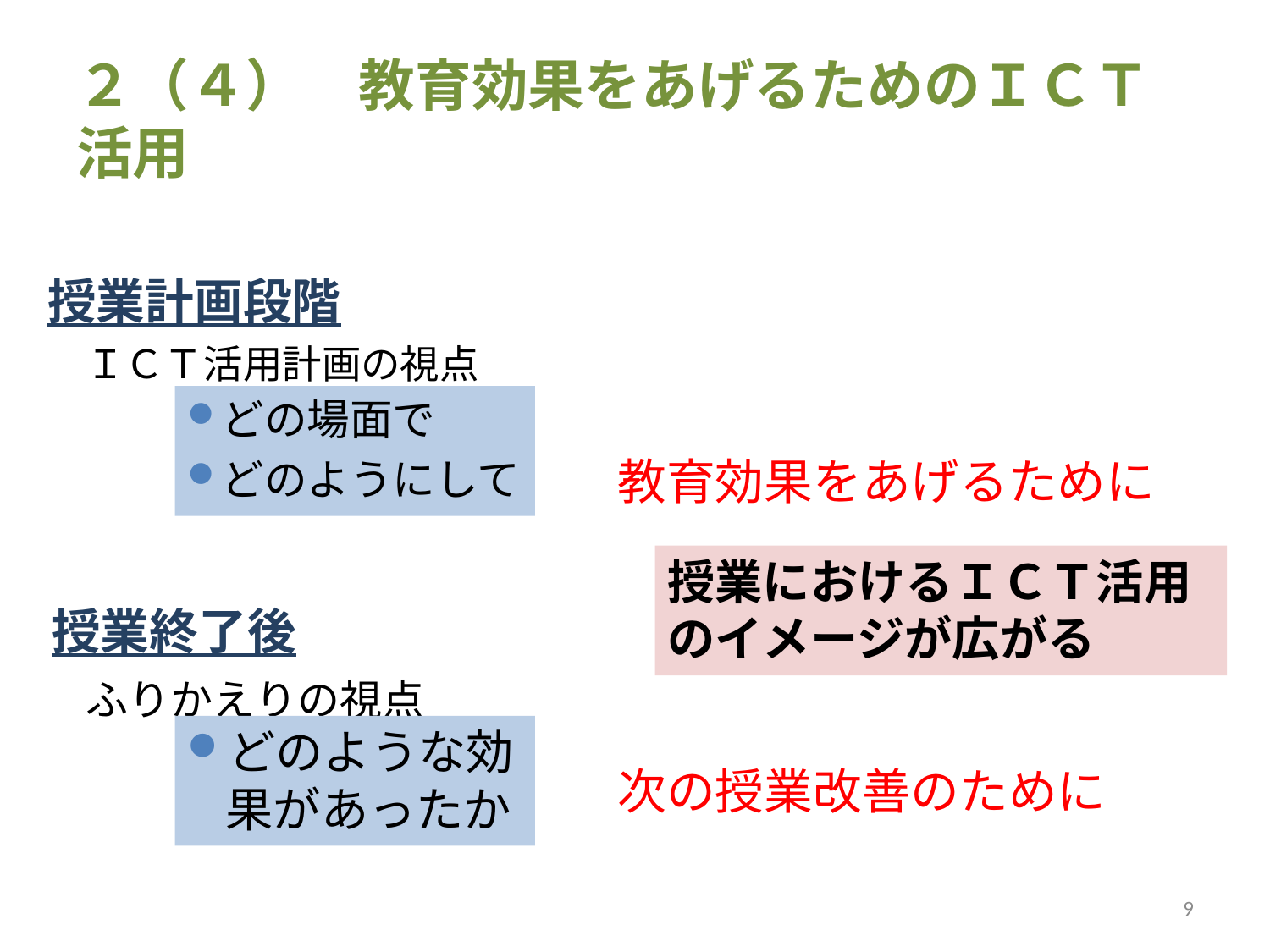

# ２（４）　教育効果をあげるためのＩＣＴ活用
授業計画段階
ＩＣＴ活用計画の視点

どの場面で
どのようにして
教育効果をあげるために

授業終了後
授業におけるＩＣＴ活用のイメージが広がる
ふりかえりの視点

次の授業改善のために

どのような効果があったか
9